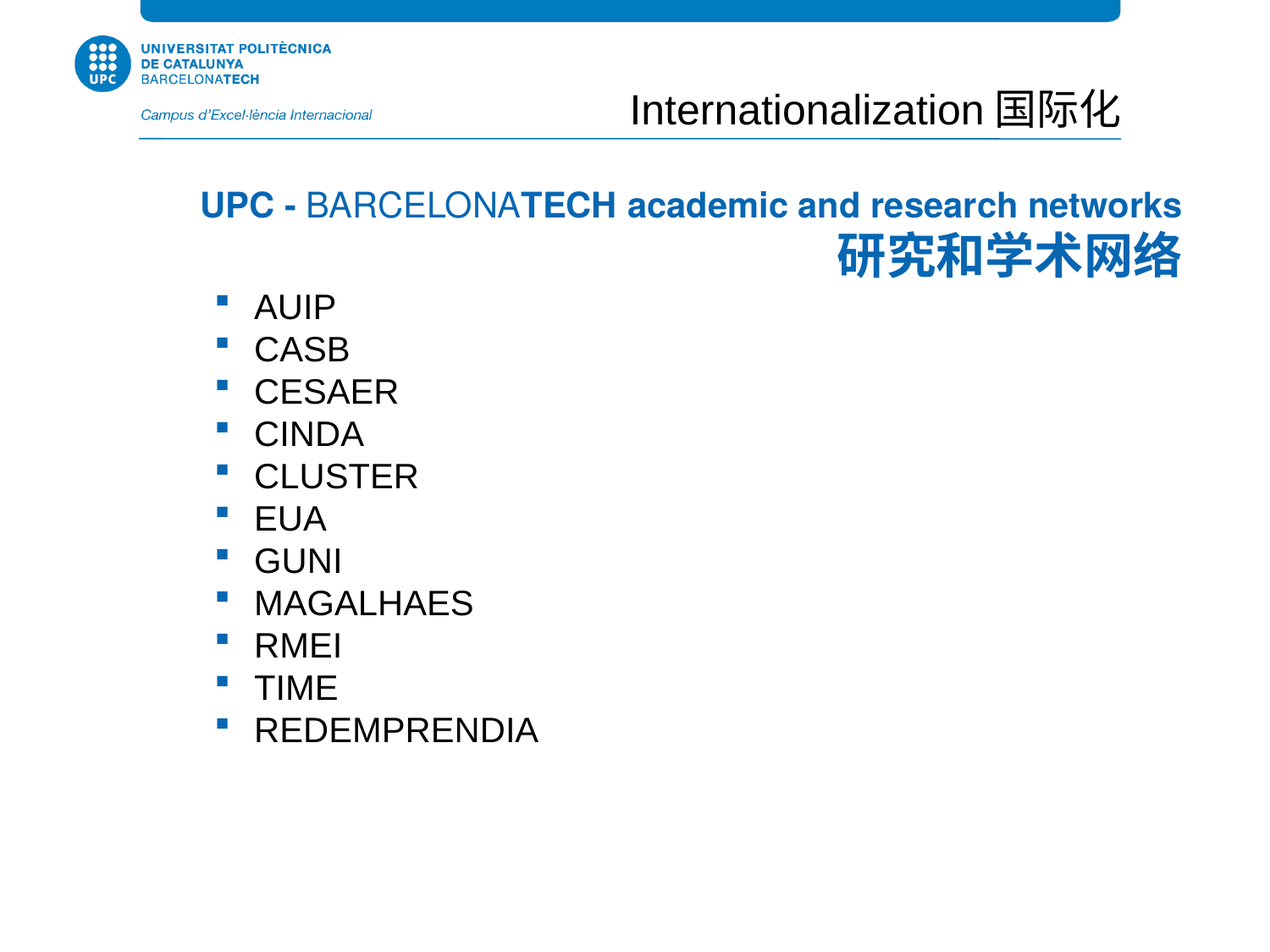

Internationalization国际化

UPC - BARCELONATECH academic and research networks
研究和学术网络
 AUIP
 CASB
 CESAER
 CINDA
 CLUSTER
 EUA
 GUNI
 MAGALHAES
 RMEI
 TIME
 REDEMPRENDIA